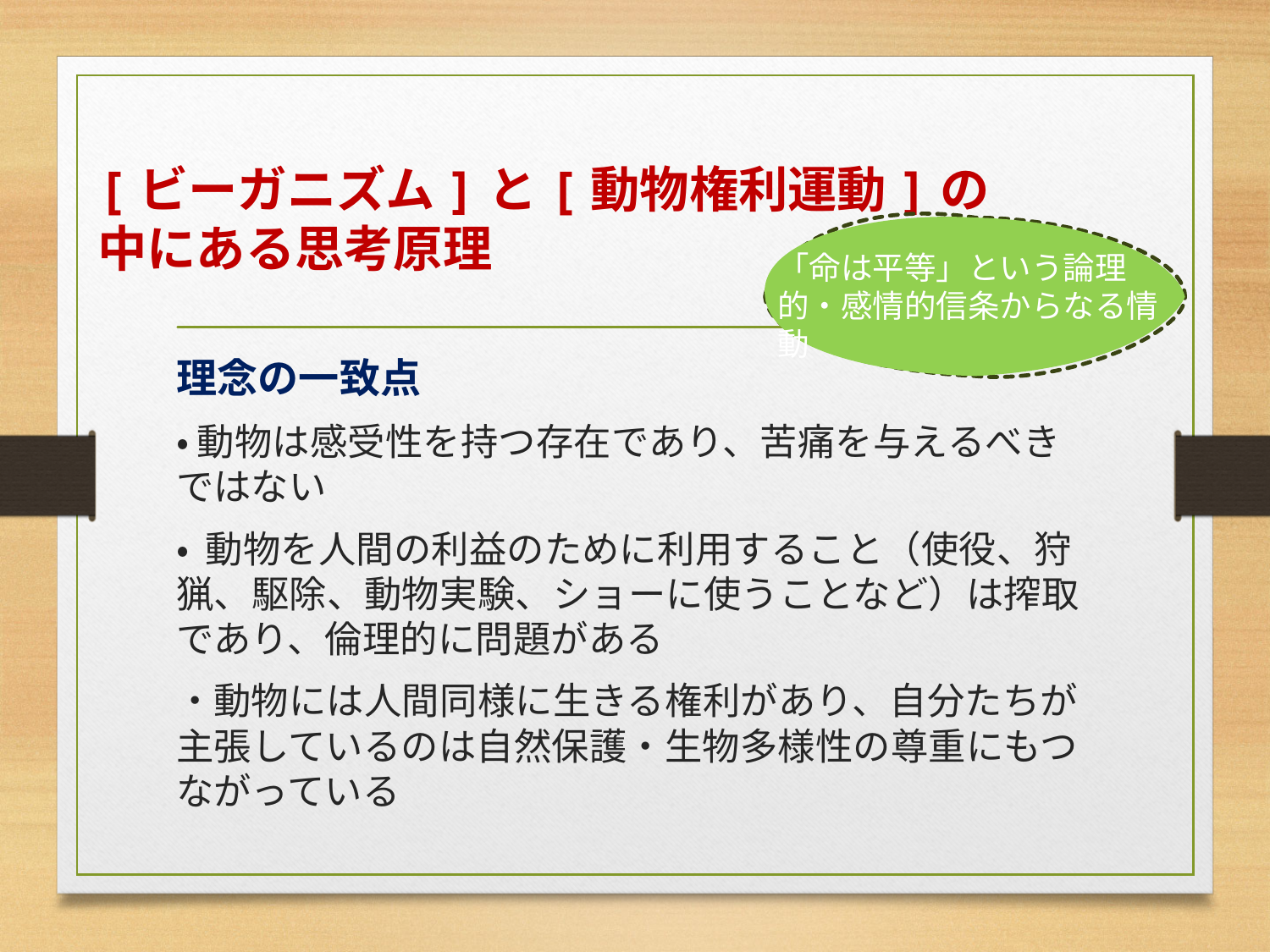

# [ビーガニズム]と[動物権利運動]の 中にある思考原理

「命は平等」という論理的・感情的信条からなる情動
理念の一致点
•動物は感受性を持つ存在であり、苦痛を与えるべきではない
• 動物を人間の利益のために利用すること（使役、狩猟、駆除、動物実験、ショーに使うことなど）は搾取であり、倫理的に問題がある
・動物には人間同様に生きる権利があり、自分たちが主張しているのは自然保護・生物多様性の尊重にもつながっている